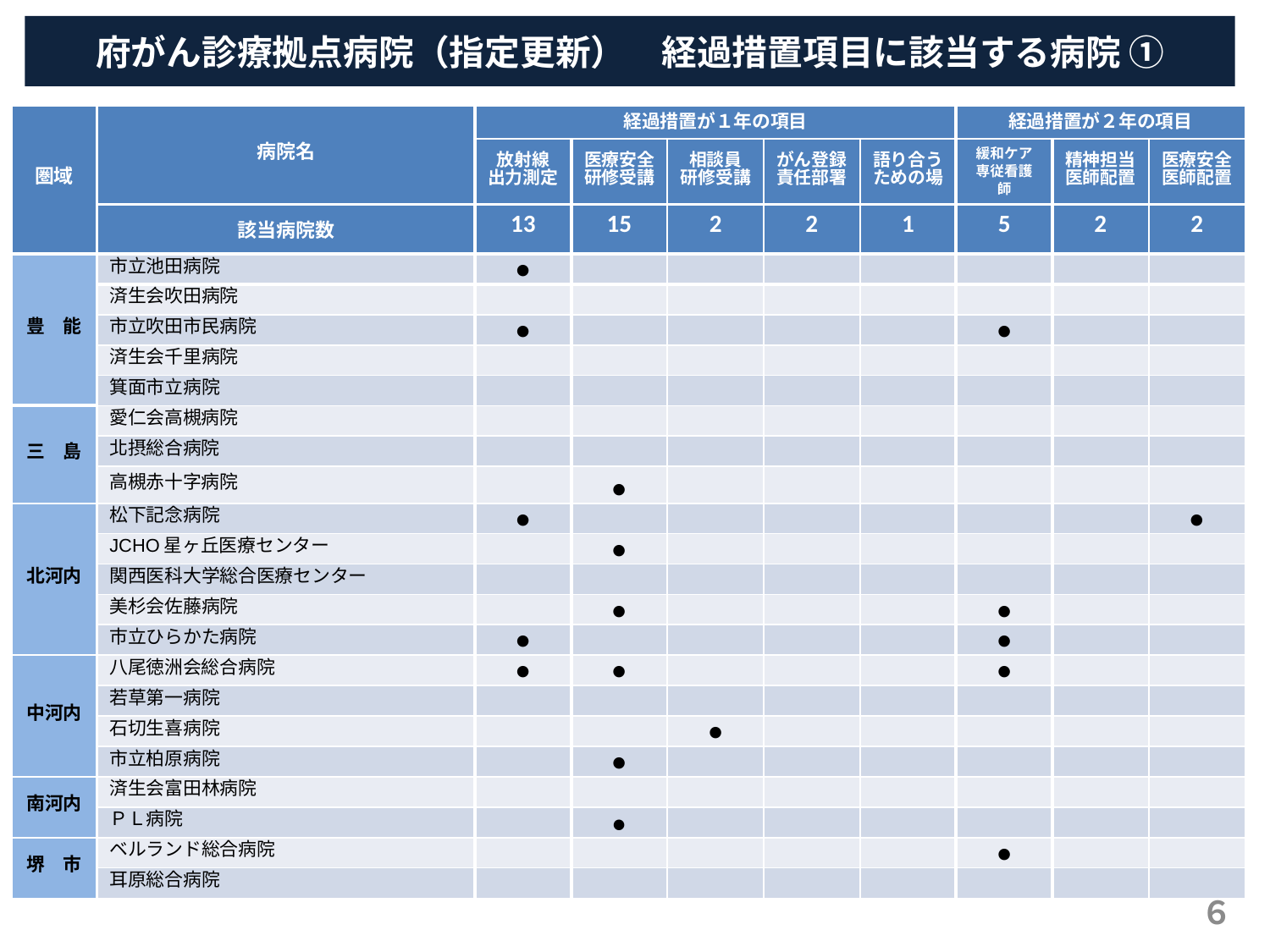

府がん診療拠点病院（指定更新）　経過措置項目に該当する病院 ①
| 圏域 | 病院名 | 経過措置が１年の項目 |  |  |  |  | 経過措置が２年の項目 |  |  |
| --- | --- | --- | --- | --- | --- | --- | --- | --- | --- |
|  |  | 放射線 出力測定 | 医療安全研修受講 | 相談員 研修受講 | がん登録 責任部署 | 語り合うための場 | 緩和ケア 専従看護師 | 精神担当 医師配置 | 医療安全 医師配置 |
|  | 該当病院数 | 13 | 15 | 2 | 2 | 1 | 5 | 2 | 2 |
| 豊　能 | 市立池田病院 | ● |  |  |  |  |  |  |  |
|  | 済生会吹田病院 |  |  |  |  |  |  |  |  |
|  | 市立吹田市民病院 | ● |  |  |  |  | ● |  |  |
|  | 済生会千里病院 |  |  |  |  |  |  |  |  |
|  | 箕面市立病院 |  |  |  |  |  |  |  |  |
| 三　島 | 愛仁会高槻病院 |  |  |  |  |  |  |  |  |
|  | 北摂総合病院 |  |  |  |  |  |  |  |  |
|  | 高槻赤十字病院 |  | ● |  |  |  |  |  |  |
| 北河内 | 松下記念病院 | ● |  |  |  |  |  |  | ● |
|  | JCHO星ヶ丘医療センター |  | ● |  |  |  |  |  |  |
|  | 関西医科大学総合医療センター |  |  |  |  |  |  |  |  |
|  | 美杉会佐藤病院 |  | ● |  |  |  | ● |  |  |
|  | 市立ひらかた病院 | ● |  |  |  |  | ● |  |  |
| 中河内 | 八尾徳洲会総合病院 | ● | ● |  |  |  | ● |  |  |
|  | 若草第一病院 |  |  |  |  |  |  |  |  |
|  | 石切生喜病院 |  |  | ● |  |  |  |  |  |
|  | 市立柏原病院 |  | ● |  |  |  |  |  |  |
| 南河内 | 済生会富田林病院 |  |  |  |  |  |  |  |  |
|  | ＰＬ病院 |  | ● |  |  |  |  |  |  |
| 堺　市 | ベルランド総合病院 |  |  |  |  |  | ● |  |  |
|  | 耳原総合病院 |  |  |  |  |  |  |  |  |
６